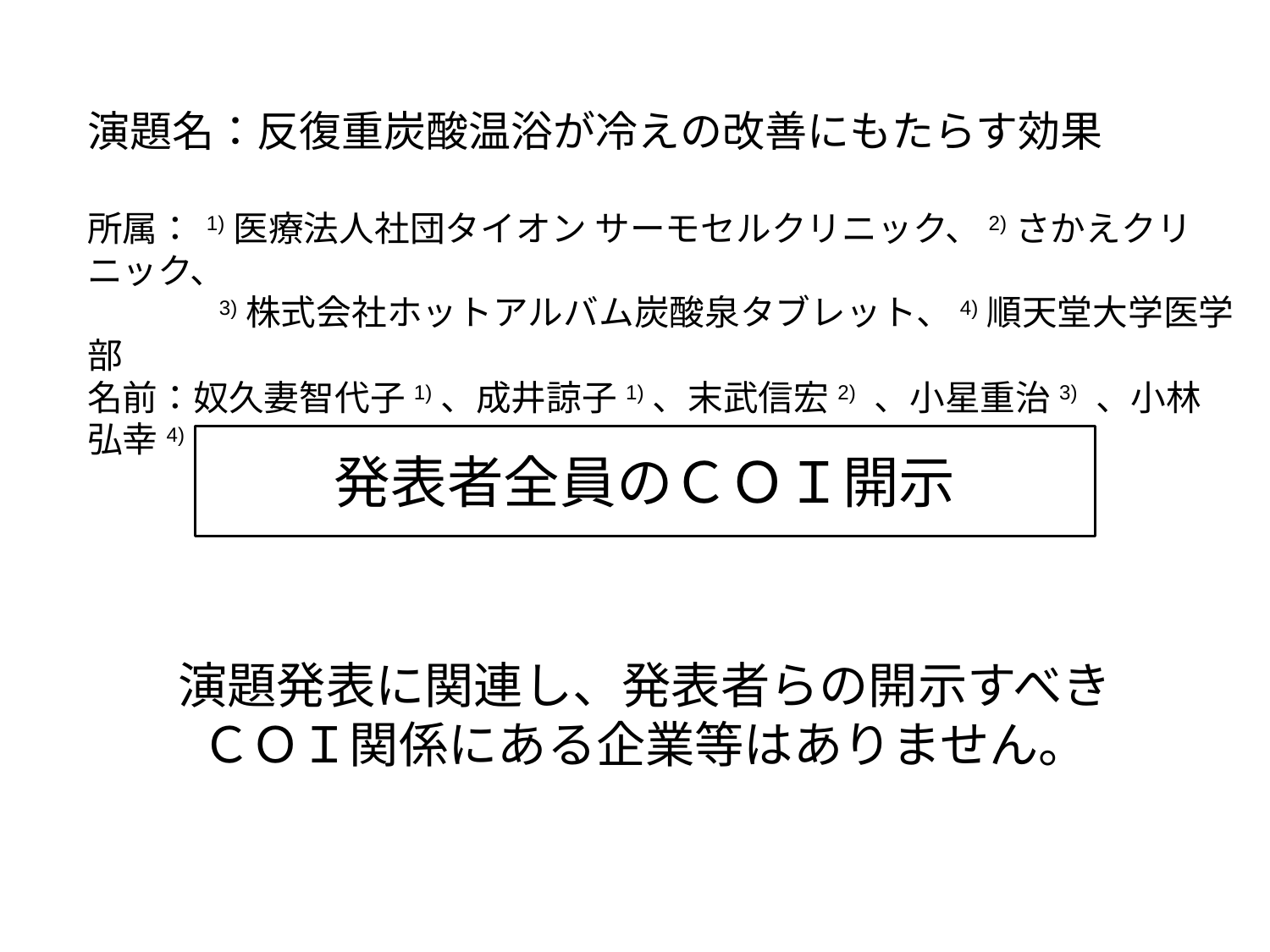

演題名：反復重炭酸温浴が冷えの改善にもたらす効果

所属： 1)医療法人社団タイオン サーモセルクリニック、2)さかえクリニック、
　　　　　　3)株式会社ホットアルバム炭酸泉タブレット、4)順天堂大学医学部
名前：奴久妻智代子1)、成井諒子1)、末武信宏2) 、小星重治3) 、小林弘幸4)

発表者全員のＣＯＩ開示
演題発表に関連し、発表者らの開示すべき
ＣＯＩ関係にある企業等はありません。